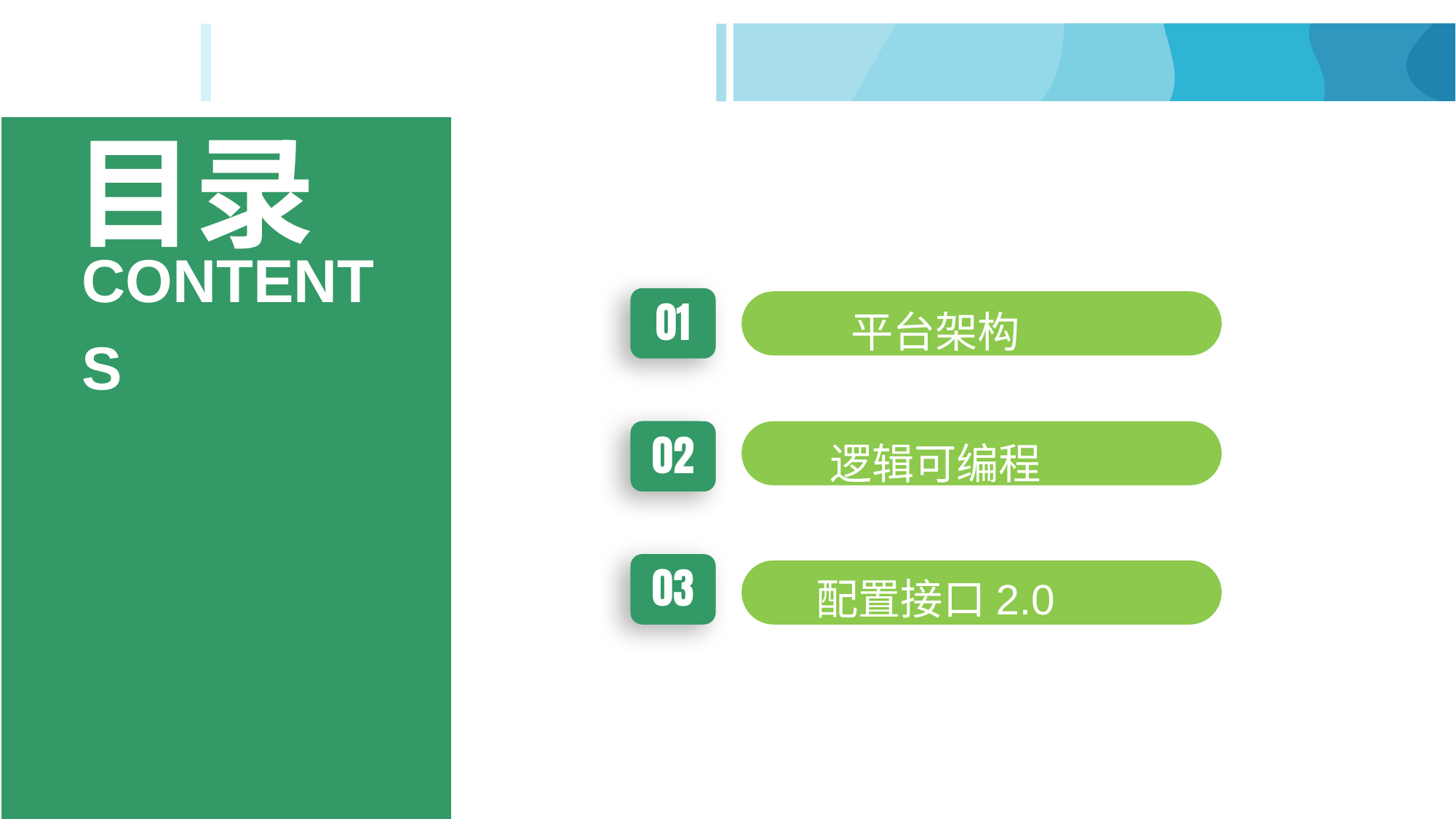

目录

contents
01
平台架构

02

逻辑可编程
03
配置接口2.0